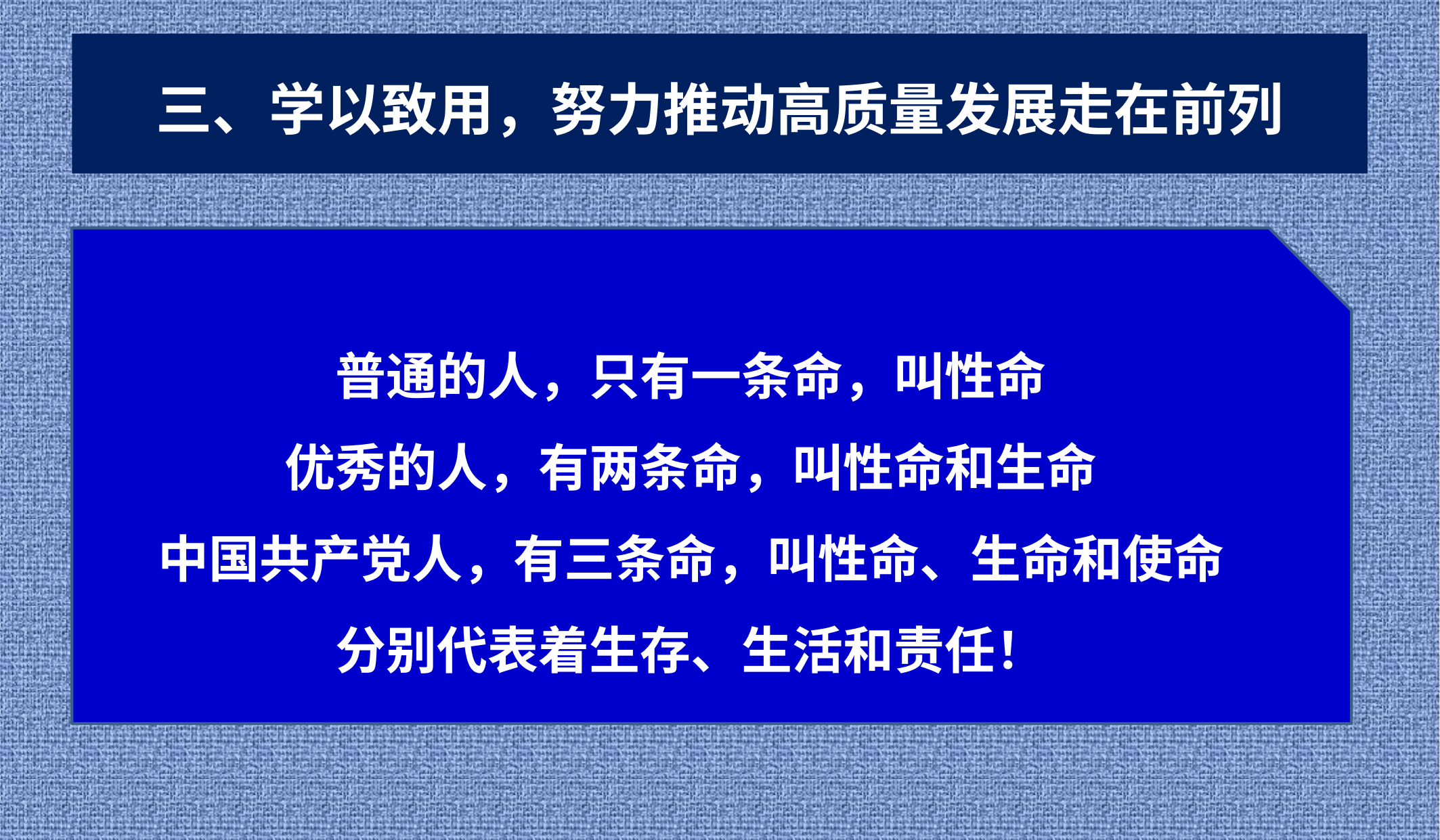

# 三、学以致用，努力推动高质量发展走在前列
普通的人，只有一条命，叫性命
优秀的人，有两条命，叫性命和生命
中国共产党人，有三条命，叫性命、生命和使命
分别代表着生存、生活和责任！